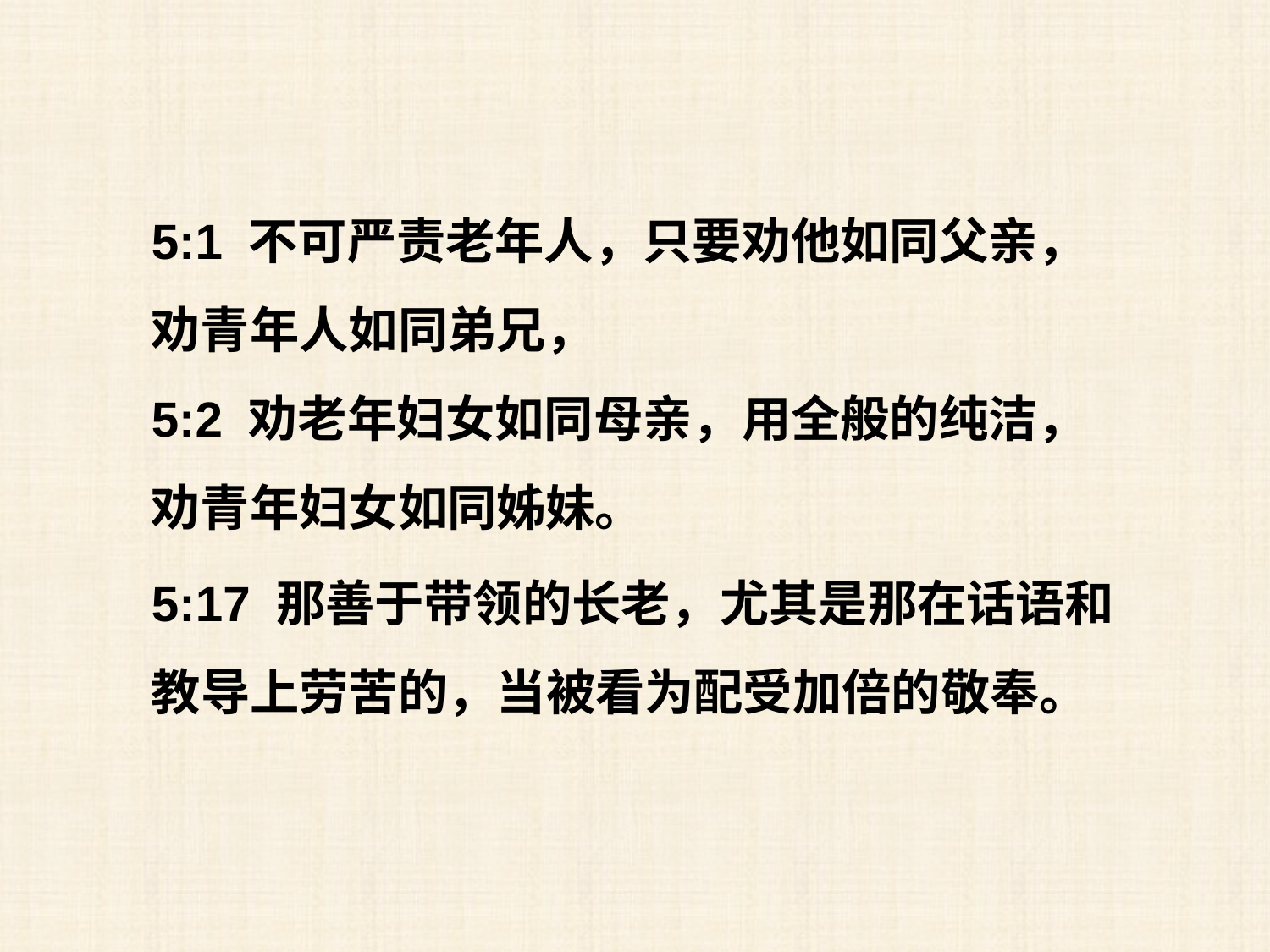

5:1 不可严责老年人，只要劝他如同父亲，劝青年人如同弟兄，
5:2 劝老年妇女如同母亲，用全般的纯洁，劝青年妇女如同姊妹。
5:17 那善于带领的长老，尤其是那在话语和教导上劳苦的，当被看为配受加倍的敬奉。